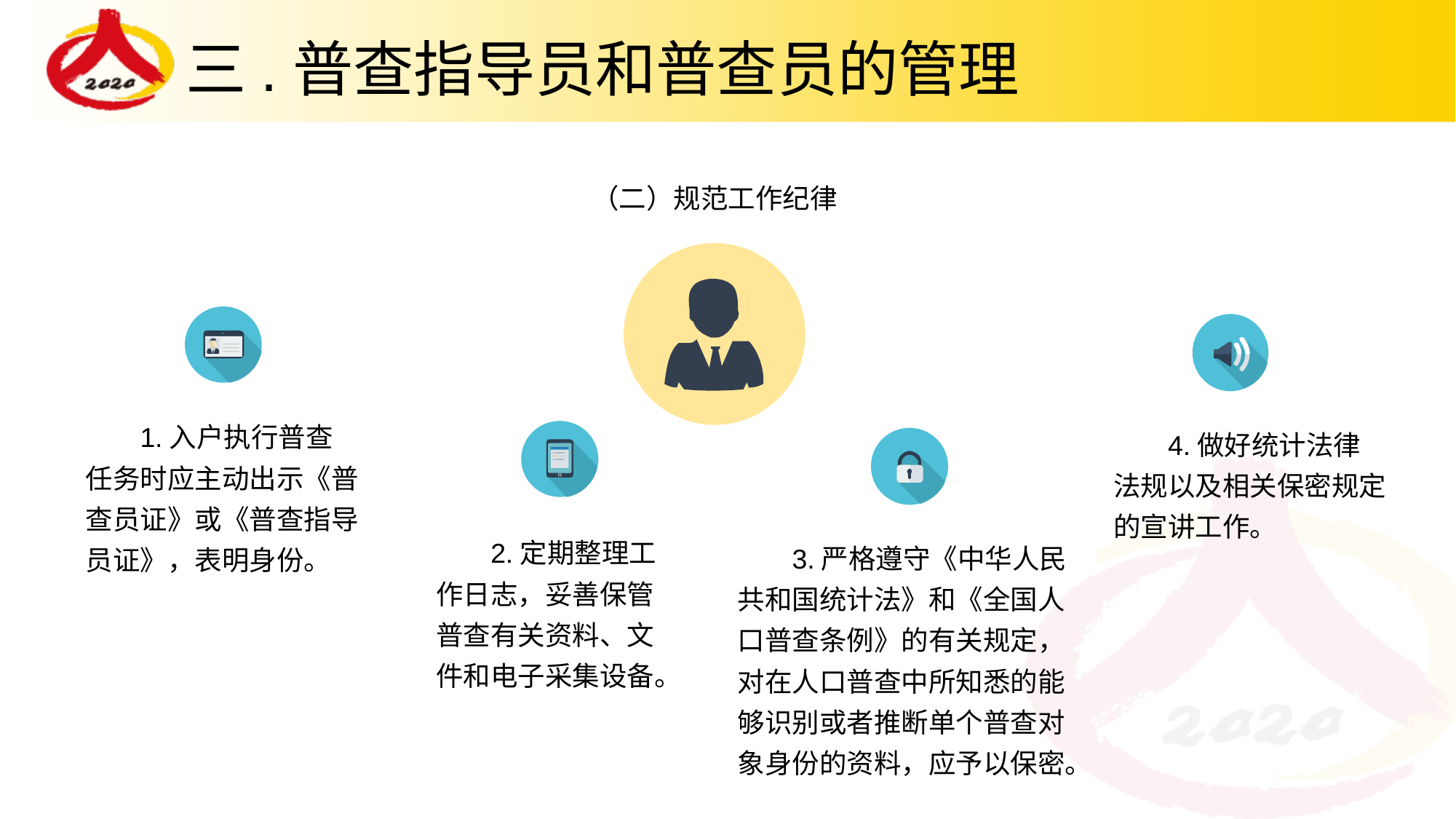

三.普查指导员和普查员的管理
（二）规范工作纪律

1.入户执行普查任务时应主动出示《普查员证》或《普查指导员证》，表明身份。
4.做好统计法律法规以及相关保密规定的宣讲工作。

2.定期整理工作日志，妥善保管普查有关资料、文件和电子采集设备。
3.严格遵守《中华人民共和国统计法》和《全国人口普查条例》的有关规定，对在人口普查中所知悉的能够识别或者推断单个普查对象身份的资料，应予以保密。
12